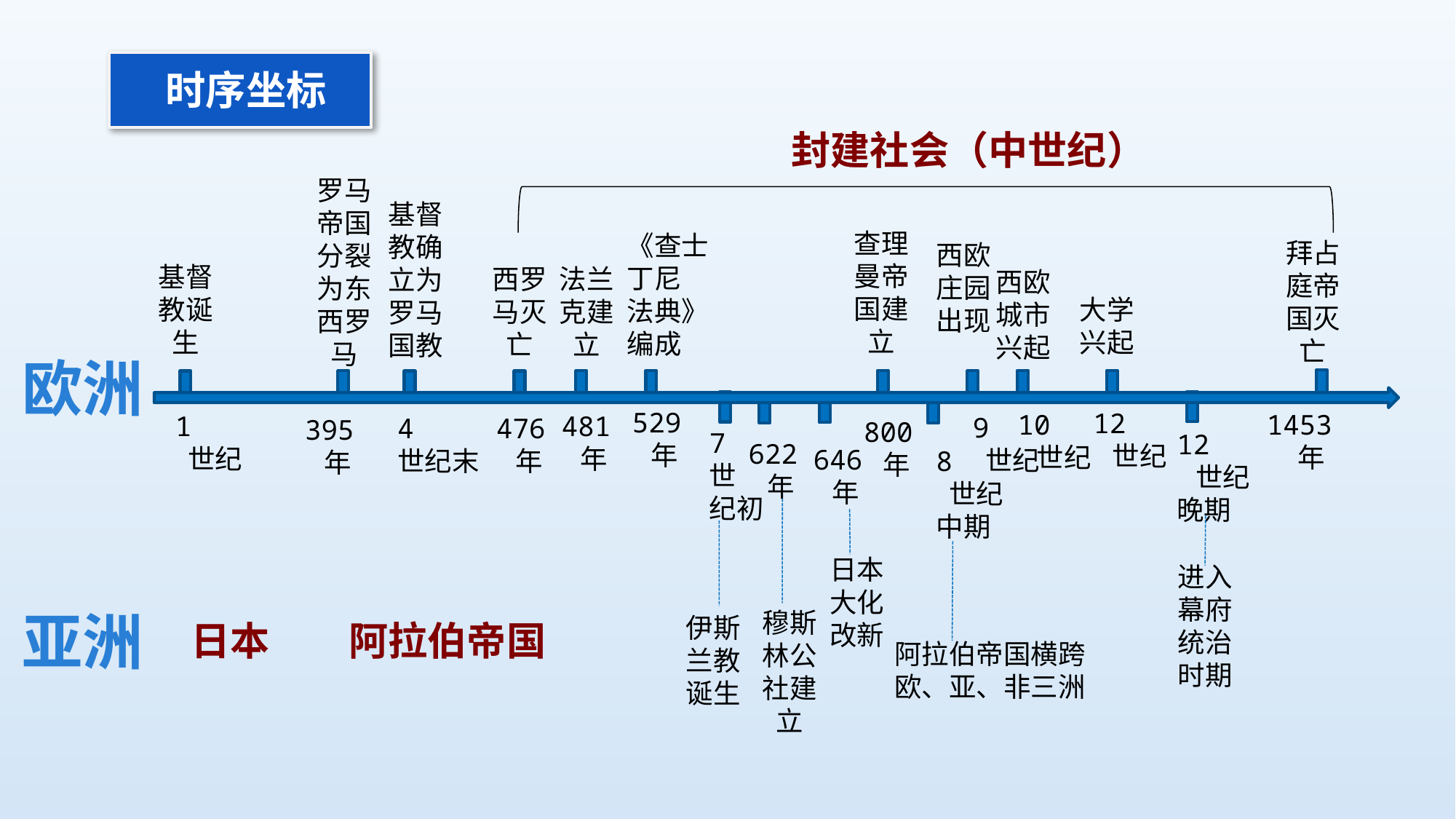

时序坐标

封建社会（中世纪）
罗马
帝国
分裂
为东
西罗
马
基督
教确
立为
罗马
国教
查理
曼帝
国建
立
《查士
丁尼
法典》
编成
拜占庭帝国灭亡
西欧
庄园
出现
基督
教诞
生
法兰
克建
立
西罗
马灭
亡
西欧
城市
兴起
大学
兴起

529
  年
1
 世纪
481
  年
4
世纪末
476
  年
395
  年
12
  世纪
10
  世纪
1453
    年
9
 世纪
800
  年
欧洲

12
  世纪     晚期
进入幕府统治时期

646
  年
日本大化改新
日本

7
世
纪初
伊斯
兰教
诞生

622
  年
穆斯
林公
社建
立

8
 世纪
中期
阿拉伯帝国横跨欧、亚、非三洲
阿拉伯帝国
亚洲